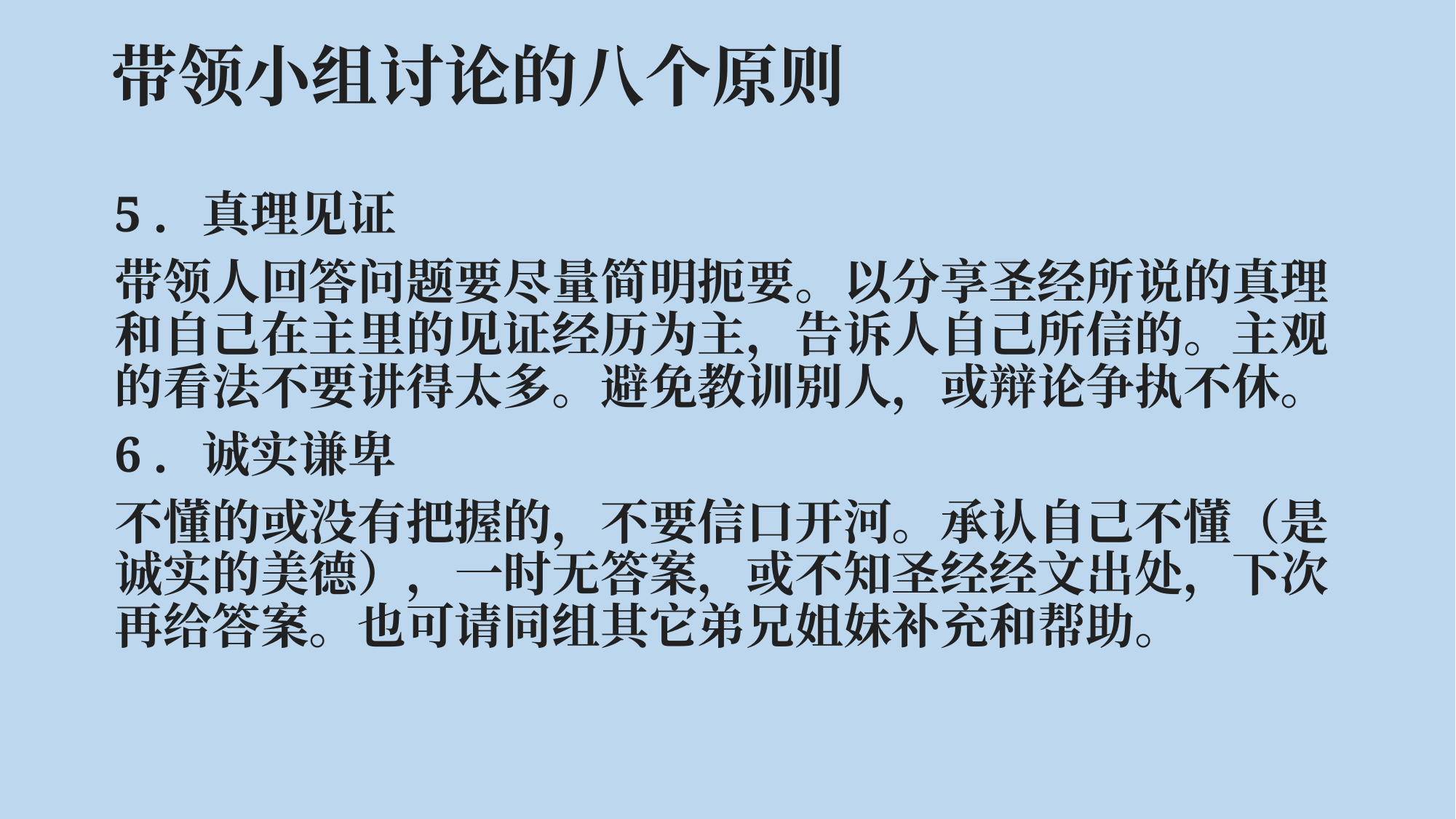

# 带领小组讨论的八个原则
5．真理见证
带领人回答问题要尽量简明扼要。以分享圣经所说的真理和自己在主里的见证经历为主，告诉人自己所信的。主观的看法不要讲得太多。避免教训别人，或辩论争执不休。
6．诚实谦卑
不懂的或没有把握的，不要信口开河。承认自己不懂（是诚实的美德），一时无答案，或不知圣经经文出处，下次再给答案。也可请同组其它弟兄姐妹补充和帮助。